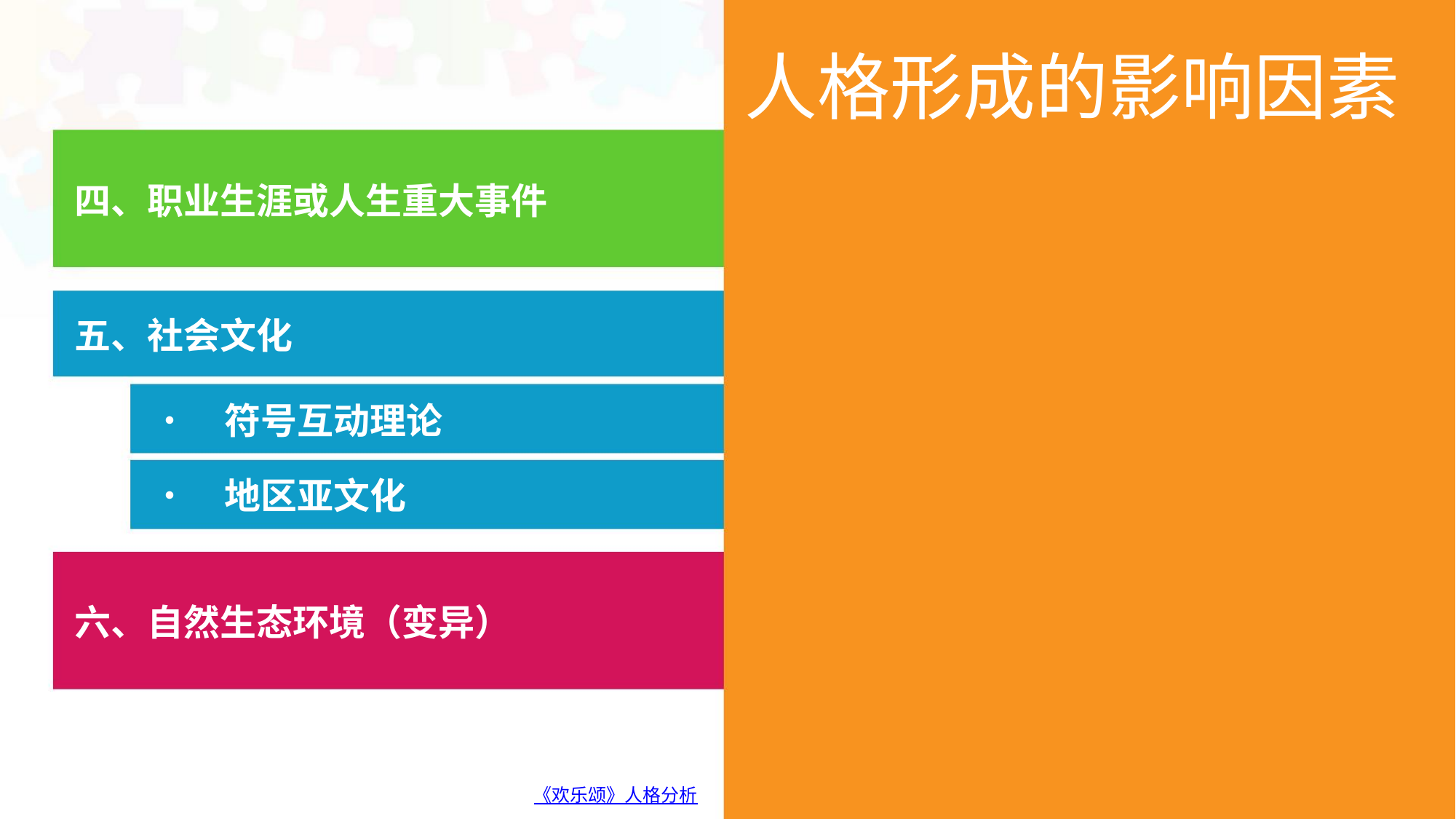

人格形成的影响因素
四、职业生涯或人生重大事件
五、社会文化
• 符号互动理论
• 地区亚文化
六、自然生态环境（变异）
《欢乐颂》人格分析